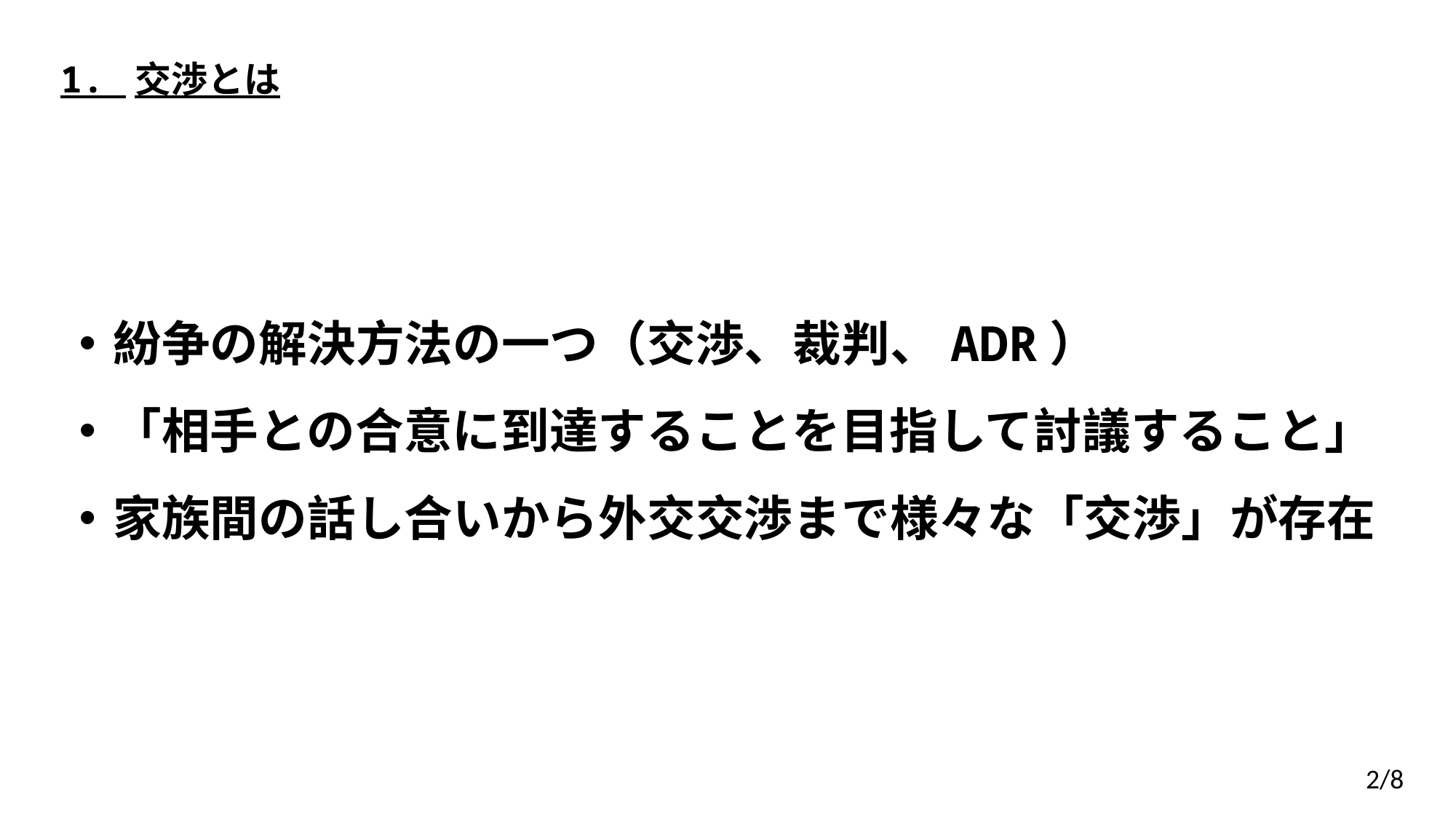

1. 交渉とは
紛争の解決方法の一つ（交渉、裁判、ADR）
「相手との合意に到達することを目指して討議すること」
家族間の話し合いから外交交渉まで様々な「交渉」が存在
2/8